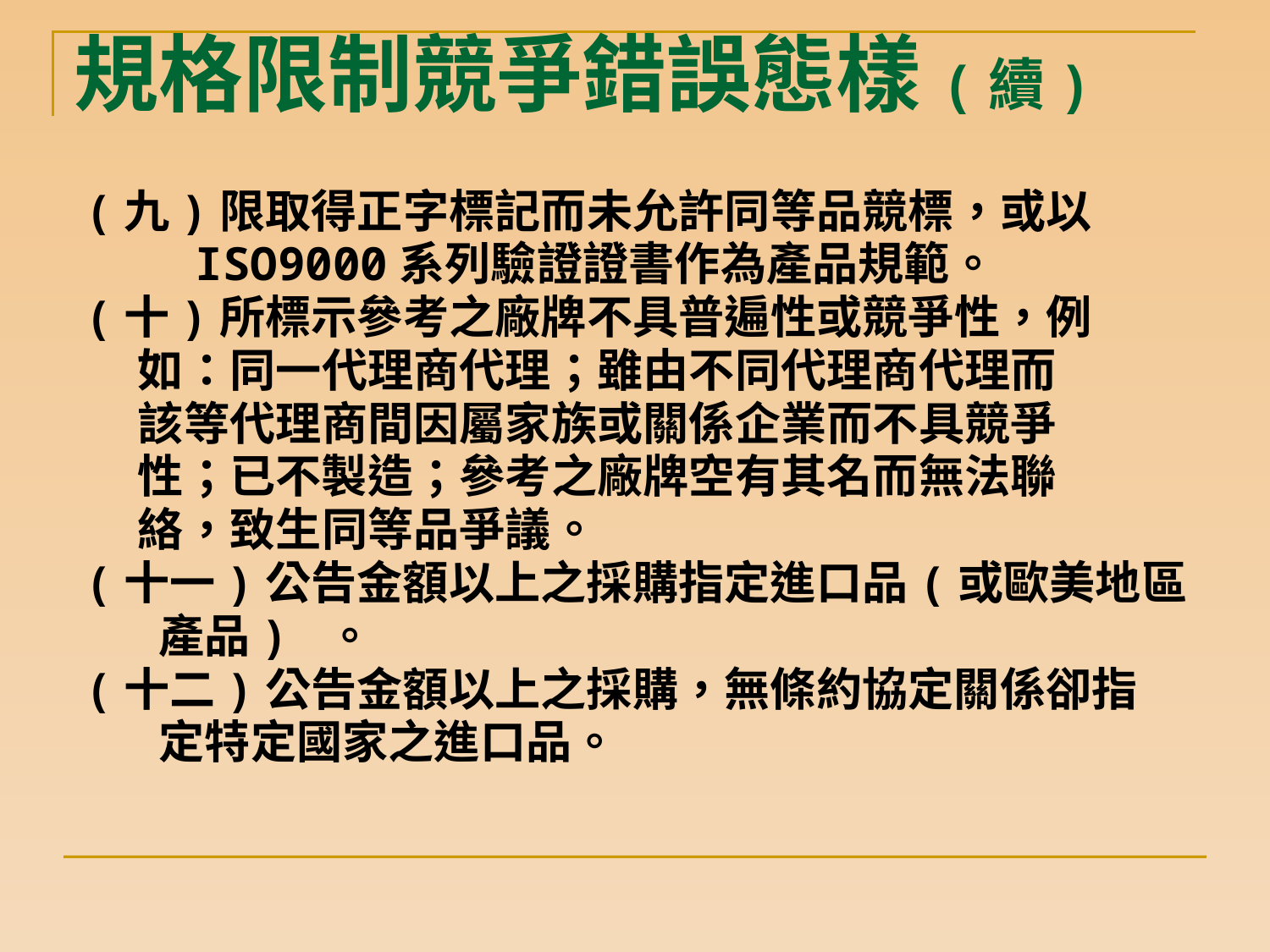

# 規格限制競爭錯誤態樣(續)
(九)限取得正字標記而未允許同等品競標，或以
    ISO9000系列驗證證書作為產品規範。
(十)所標示參考之廠牌不具普遍性或競爭性，例
    如：同一代理商代理；雖由不同代理商代理而
    該等代理商間因屬家族或關係企業而不具競爭
    性；已不製造；參考之廠牌空有其名而無法聯
    絡，致生同等品爭議。
(十一)公告金額以上之採購指定進口品(或歐美地區
      產品) 。
(十二)公告金額以上之採購，無條約協定關係卻指
      定特定國家之進口品。